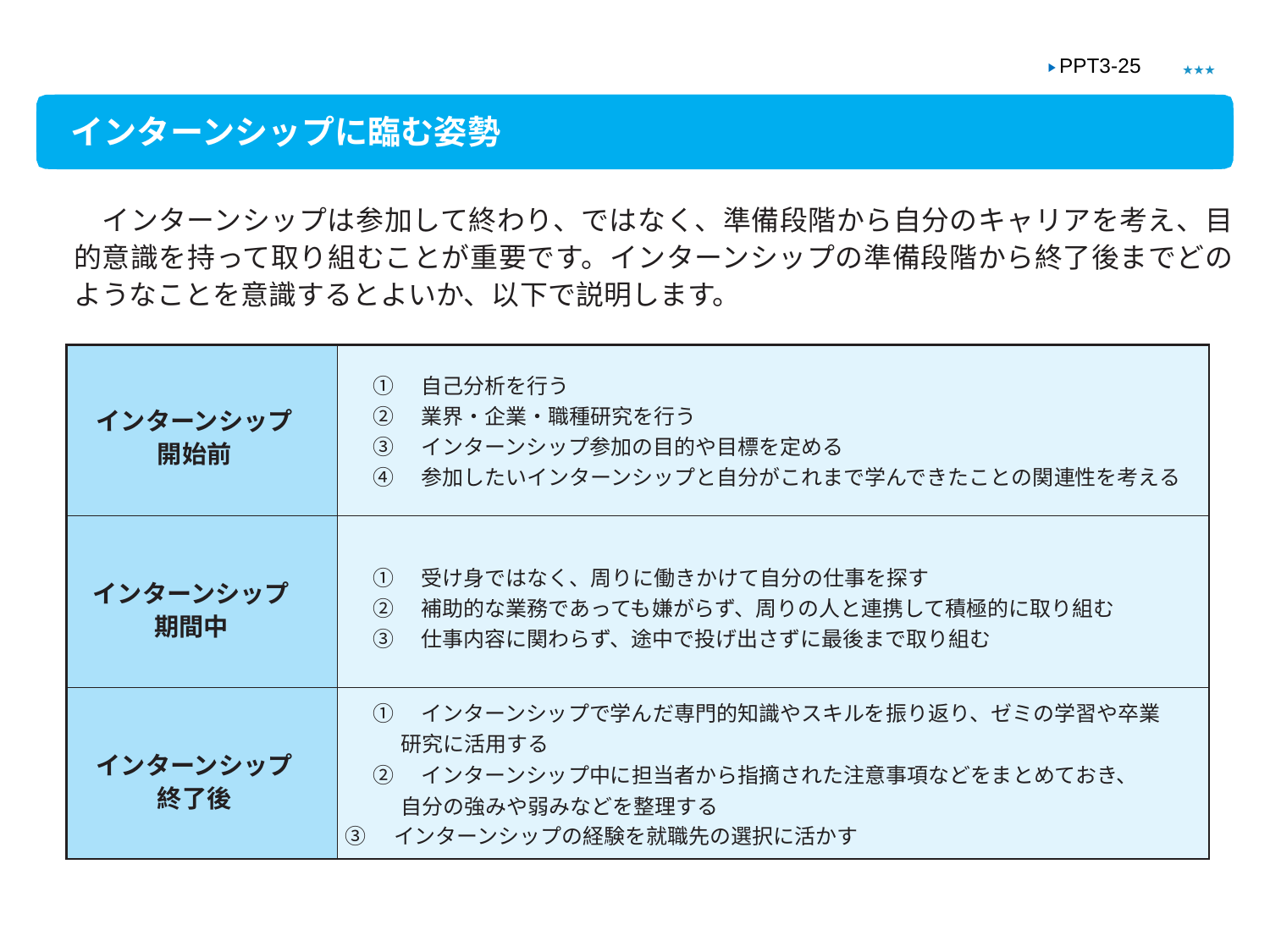

★★★
▶ PPT3-25

インターンシップに臨む姿勢
　インターンシップは参加して終わり、ではなく、準備段階から自分のキャリアを考え、目的意識を持って取り組むことが重要です。インターンシップの準備段階から終了後までどのようなことを意識するとよいか、以下で説明します。
| インターンシップ 開始前 | ①　自己分析を行う ②　業界・企業・職種研究を行う ③　インターンシップ参加の目的や目標を定める ④　参加したいインターンシップと自分がこれまで学んできたことの関連性を考える |
| --- | --- |
| インターンシップ 期間中 | ①　受け身ではなく、周りに働きかけて自分の仕事を探す ②　補助的な業務であっても嫌がらず、周りの人と連携して積極的に取り組む ③　仕事内容に関わらず、途中で投げ出さずに最後まで取り組む |
| インターンシップ 終了後 | ①　インターンシップで学んだ専門的知識やスキルを振り返り、ゼミの学習や卒業研究に活用する ②　インターンシップ中に担当者から指摘された注意事項などをまとめておき、 自分の強みや弱みなどを整理する ③　インターンシップの経験を就職先の選択に活かす |